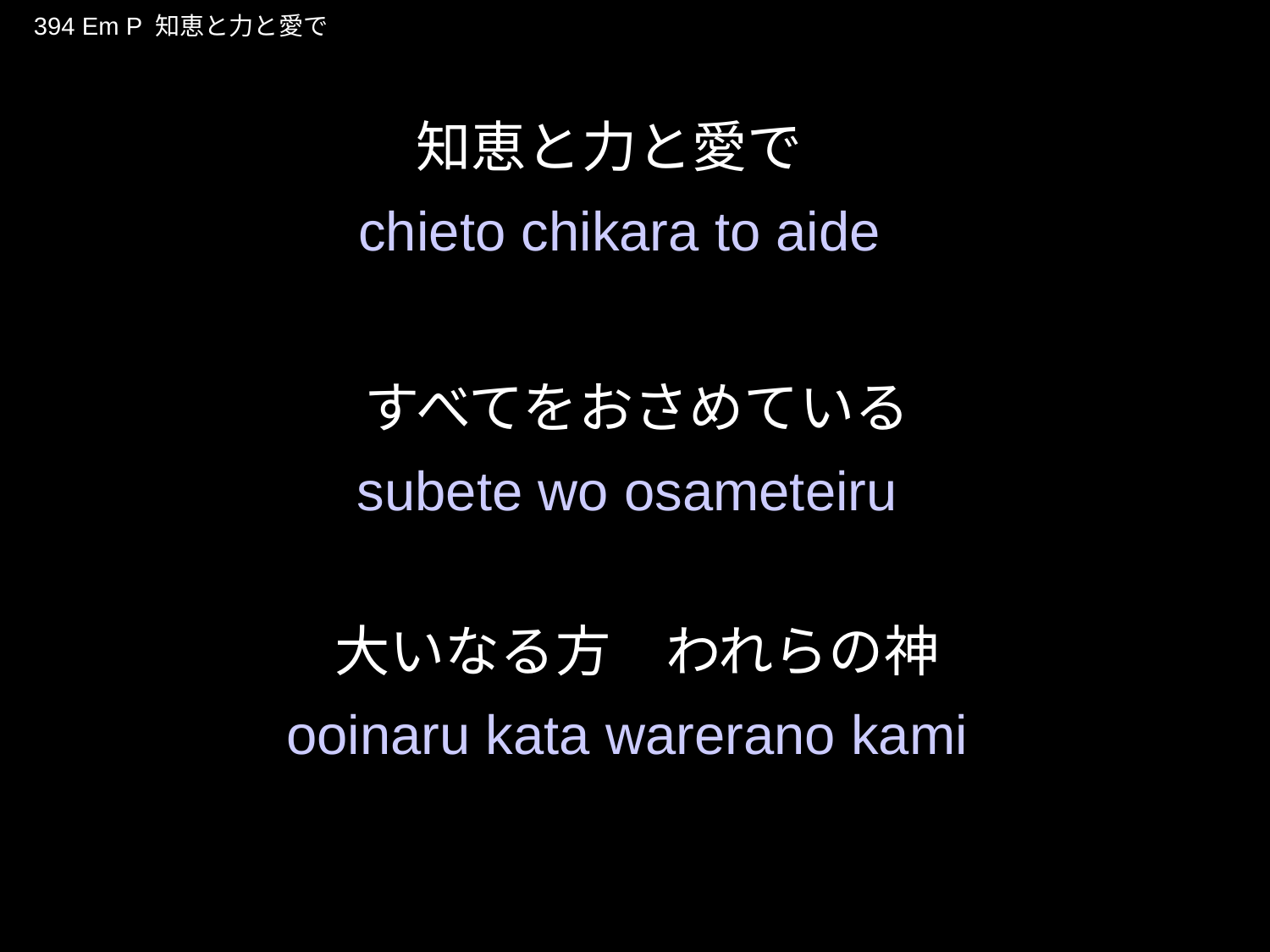

ちえとちからとあいで
★P
394 Em P 知恵と力と愛で
知恵と力と愛で

すべてをおさめている
大いなる方　われらの神
★５
chieto chikara to aide

subete wo osameteiru
ooinaru kata warerano kami